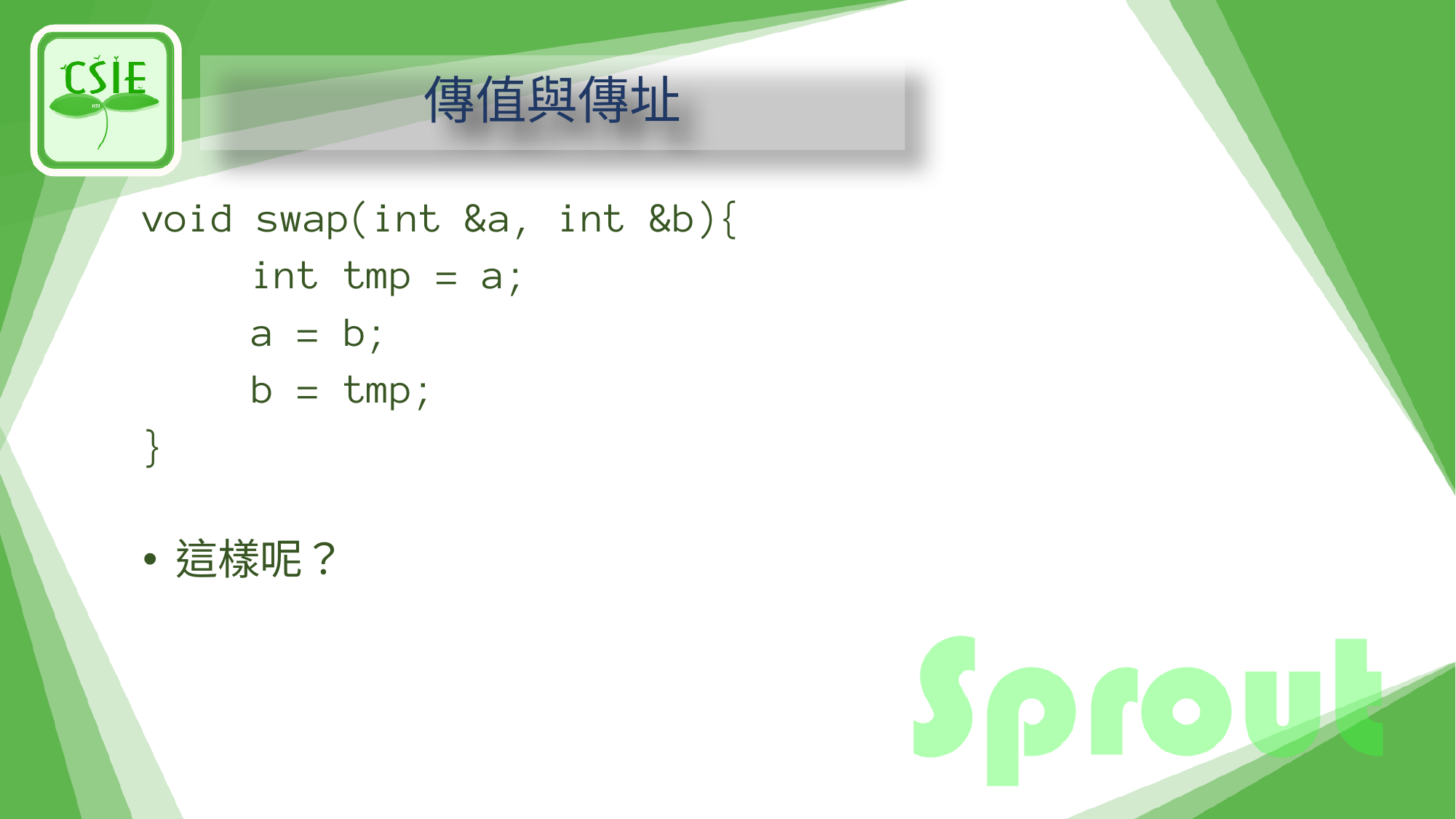

# 傳值與傳址
void swap(int &a, int &b){
	int tmp = a;
	a = b;
	b = tmp;
}

這樣呢？